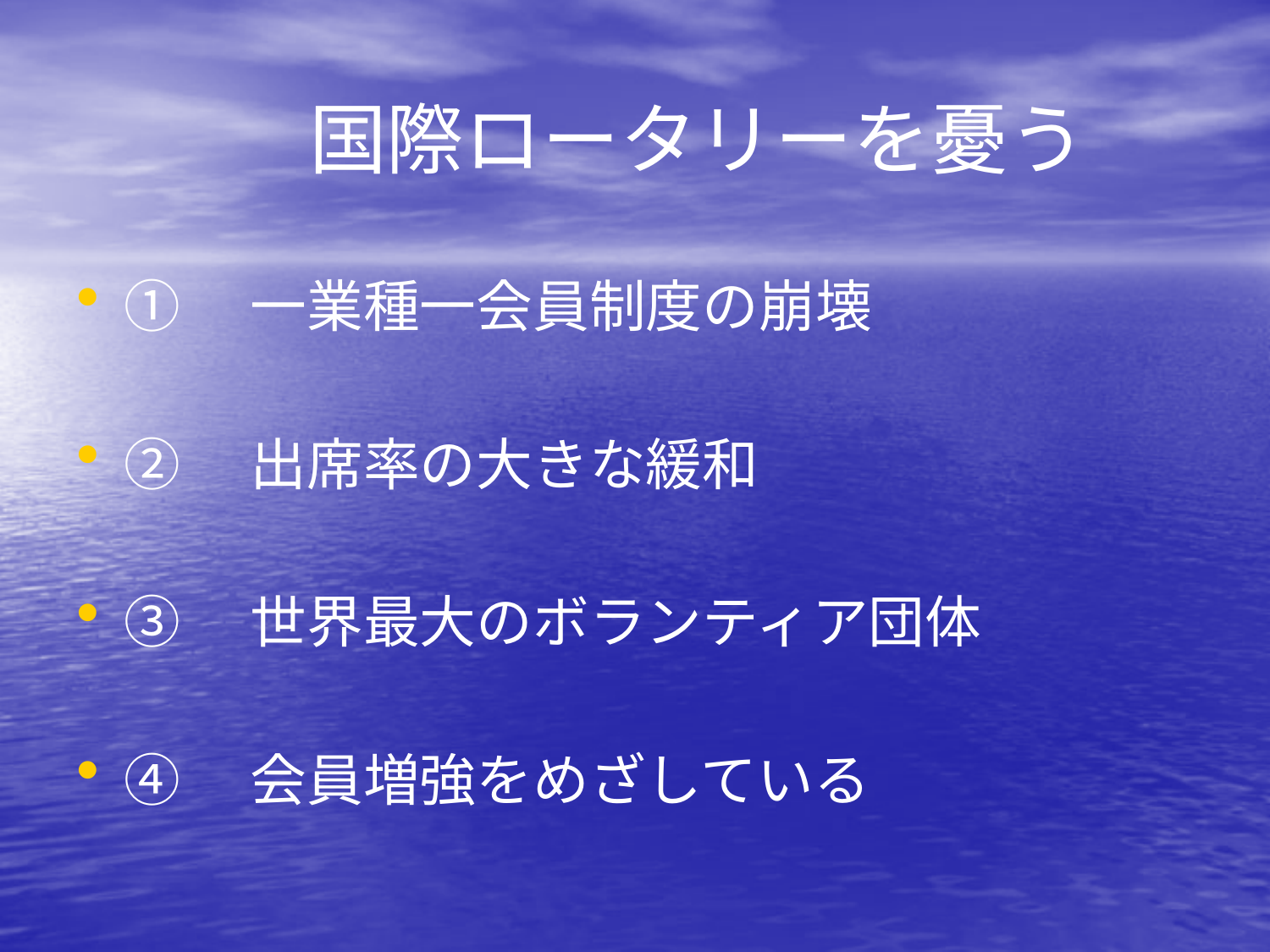

# 国際ロータリーを憂う
①　一業種一会員制度の崩壊

②　出席率の大きな緩和

③　世界最大のボランティア団体

④　会員増強をめざしている